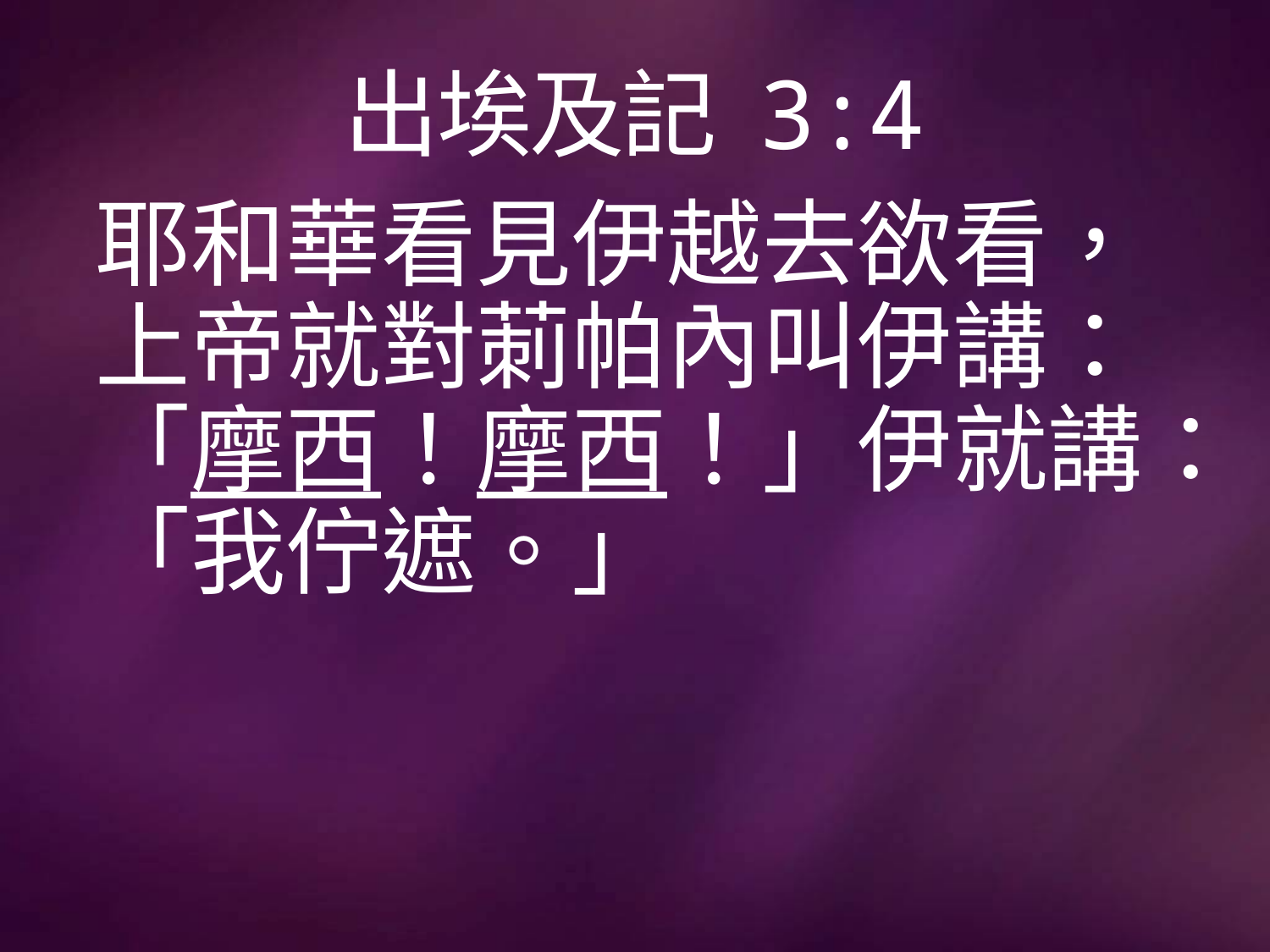

# 出埃及記 3:4
耶和華看見伊越去欲看，上帝就對莿帕內叫伊講：「摩西！摩西！」伊就講：「我佇遮。」